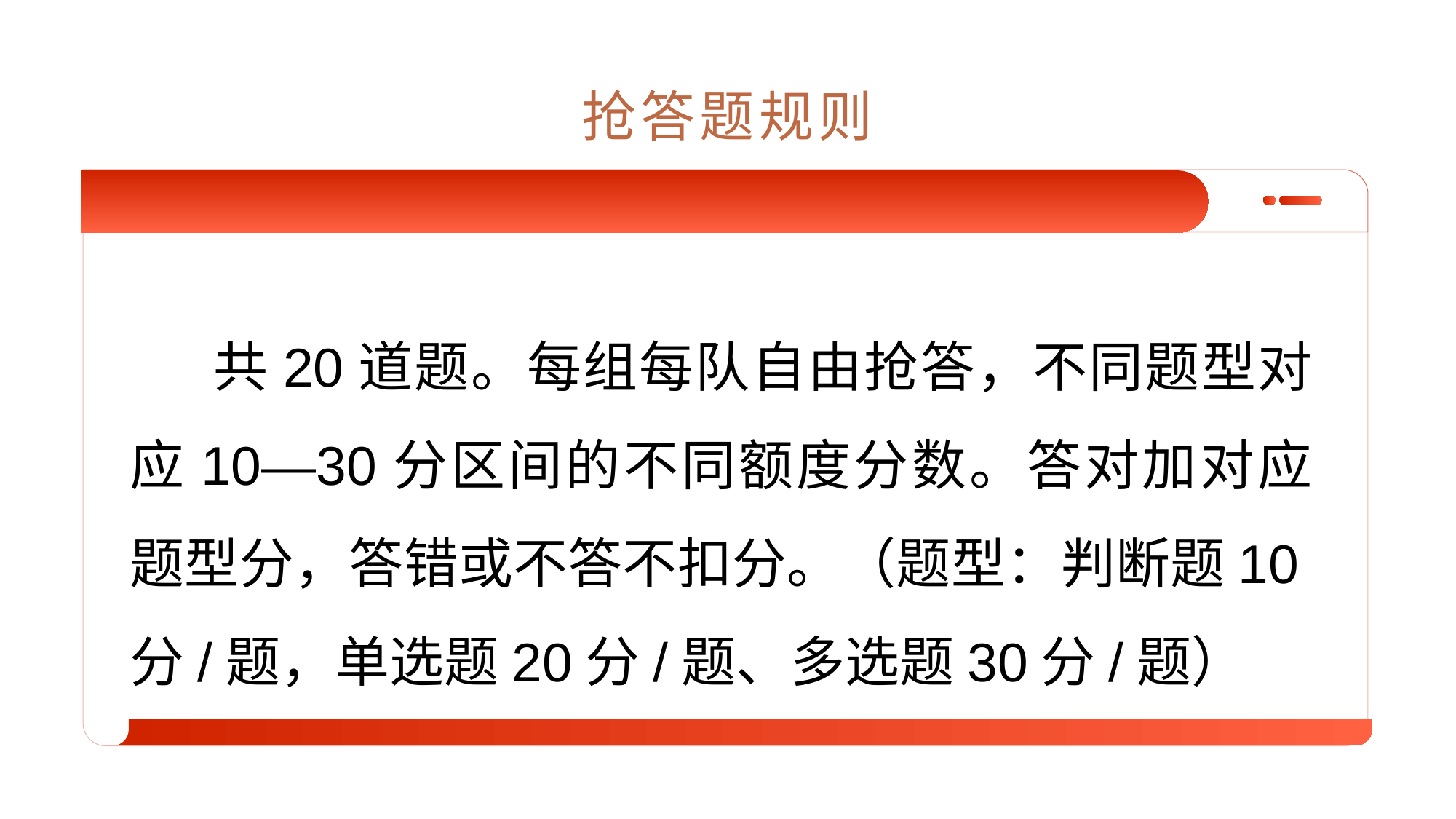

# 抢答题规则

     共20道题。每组每队自由抢答，不同题型对应10—30分区间的不同额度分数。答对加对应题型分，答错或不答不扣分。（题型：判断题10分/题，单选题20分/题、多选题30分/题）